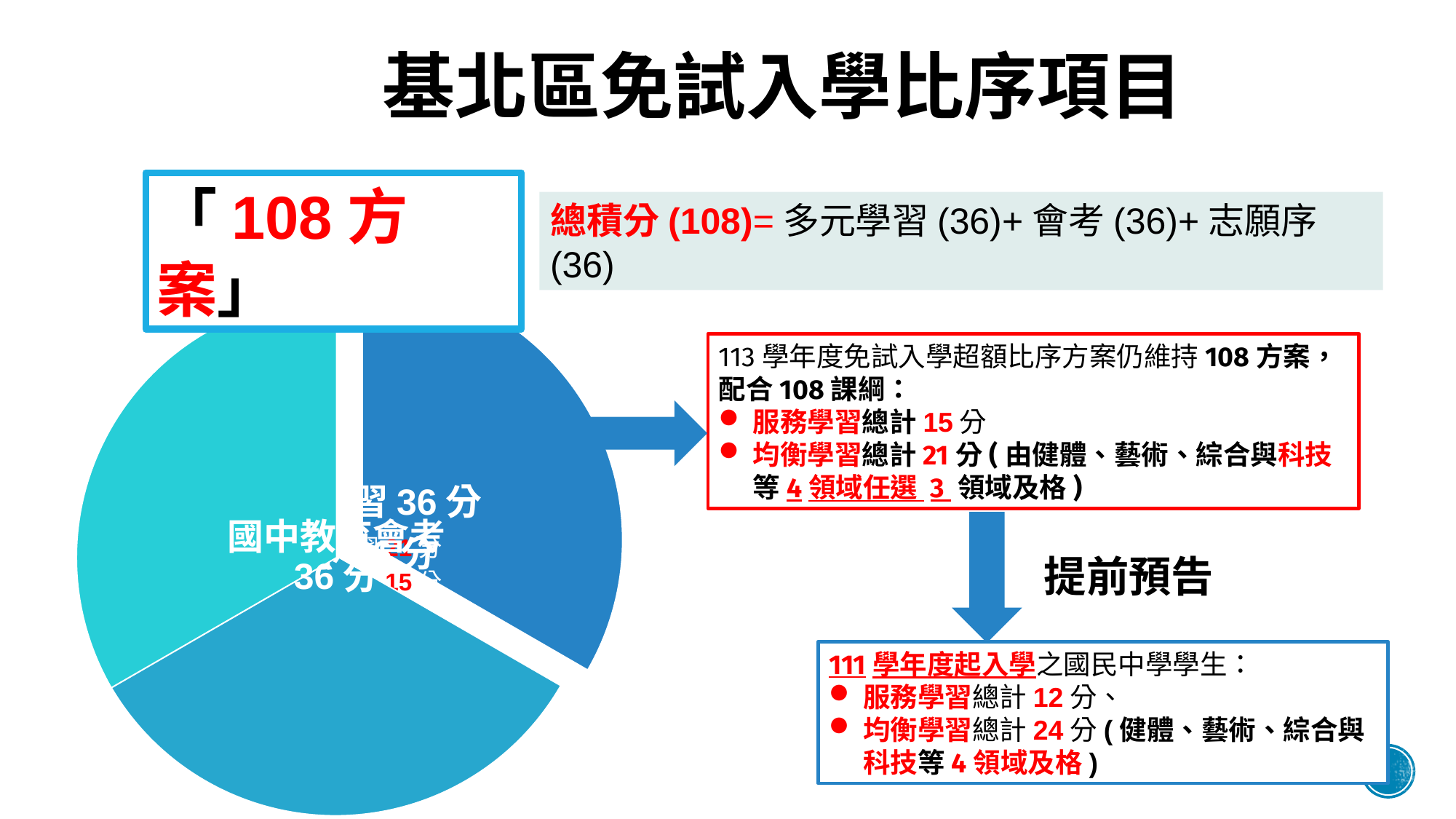

# 基北區免試入學比序項目
「108方案」
總積分(108)=多元學習(36)+會考(36)+志願序(36)
多元學習36分
均衡學習21分
服務學習15分
志願序36分
國中教育會考
36分
113學年度免試入學超額比序方案仍維持108方案，配合108課綱：
服務學習總計15分
均衡學習總計21分(由健體、藝術、綜合與科技等4領域任選 3 領域及格)

提前預告
111學年度起入學之國民中學學生：
服務學習總計12分、
均衡學習總計24分(健體、藝術、綜合與科技等4領域及格)